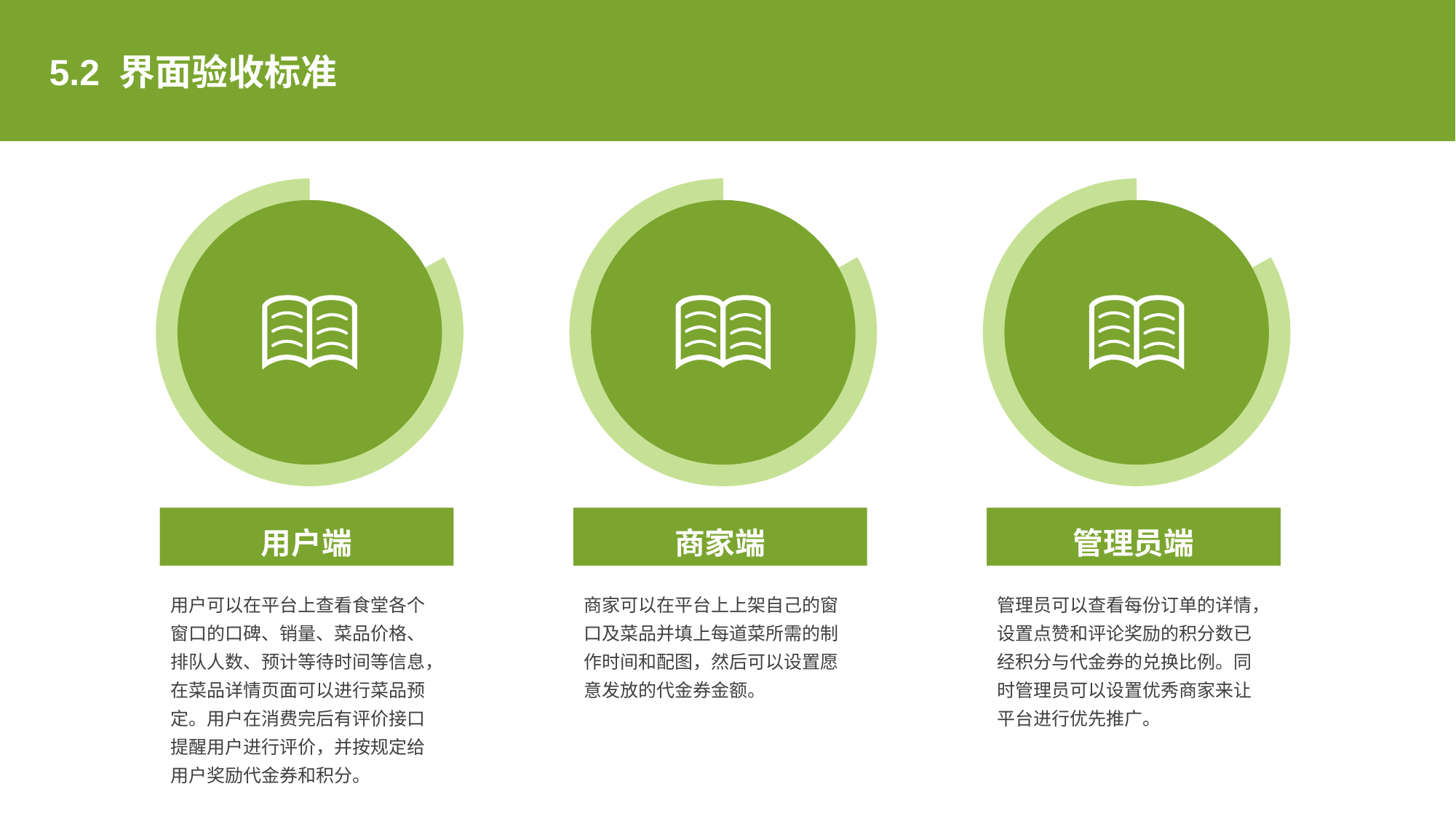

5.2 界面验收标准

用户端
用户可以在平台上查看食堂各个窗口的口碑、销量、菜品价格、排队人数、预计等待时间等信息，在菜品详情页面可以进行菜品预定。用户在消费完后有评价接口提醒用户进行评价，并按规定给用户奖励代金券和积分。
商家端
商家可以在平台上上架自己的窗口及菜品并填上每道菜所需的制作时间和配图，然后可以设置愿意发放的代金券金额。
管理员端
管理员可以查看每份订单的详情，设置点赞和评论奖励的积分数已经积分与代金券的兑换比例。同时管理员可以设置优秀商家来让平台进行优先推广。